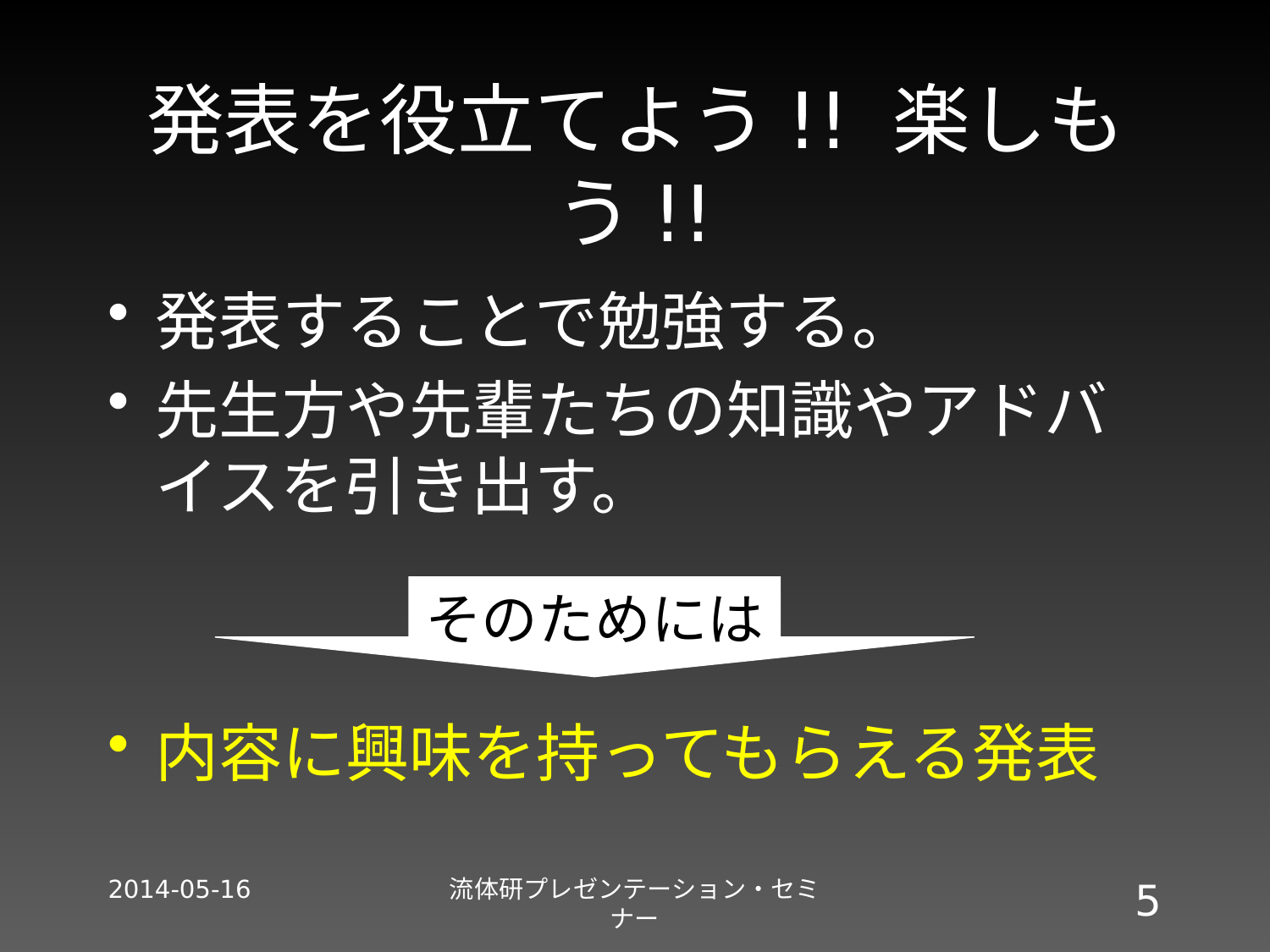

# 発表を役立てよう!! 楽しもう!!
発表することで勉強する。
先生方や先輩たちの知識やアドバイスを引き出す。

内容に興味を持ってもらえる発表
そのためには
2014-05-16
流体研プレゼンテーション・セミナー
5